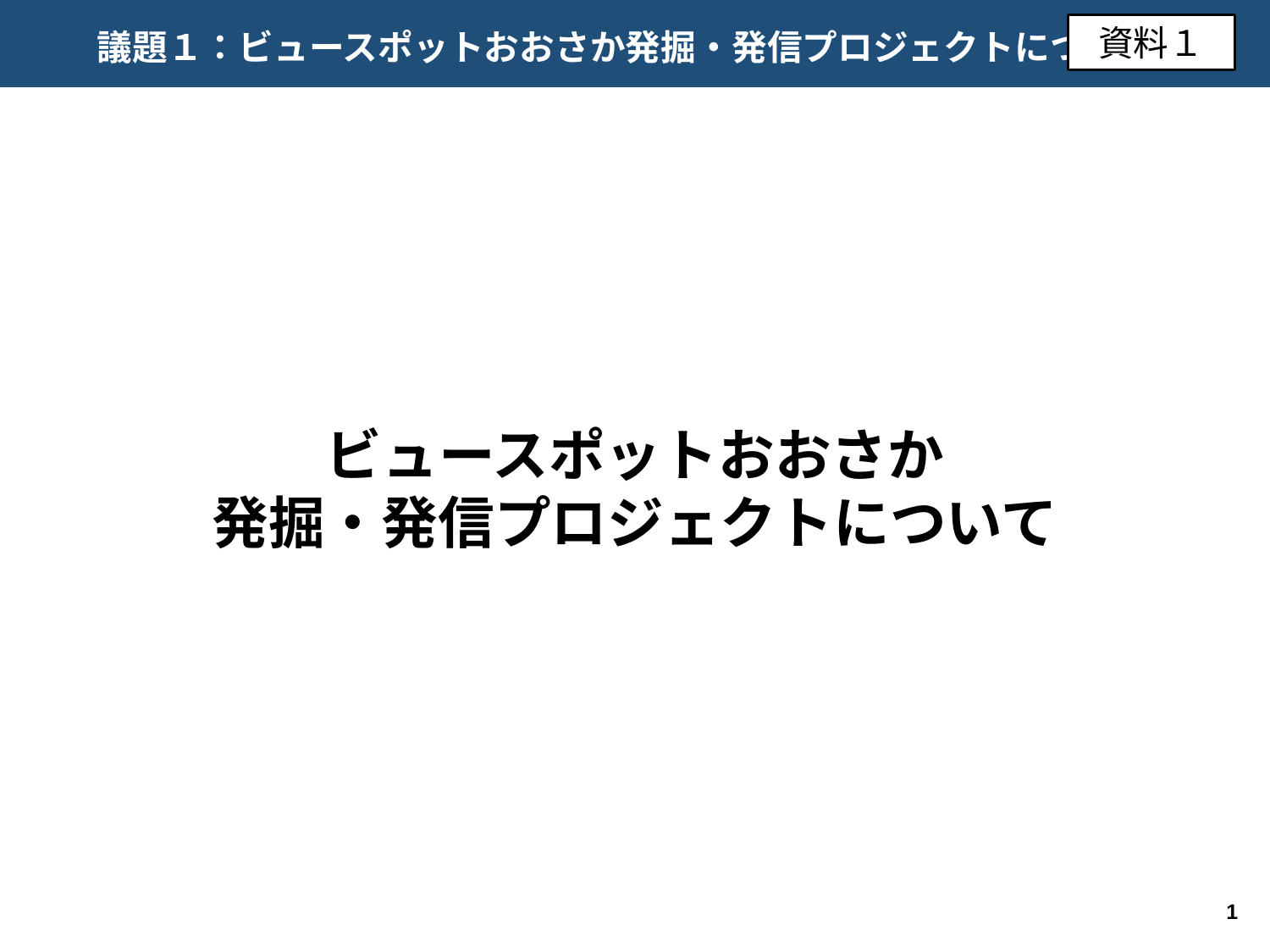

議題１：ビュースポットおおさか発掘・発信プロジェクトについて
資料１
ビュースポットおおさか
発掘・発信プロジェクトについて
1